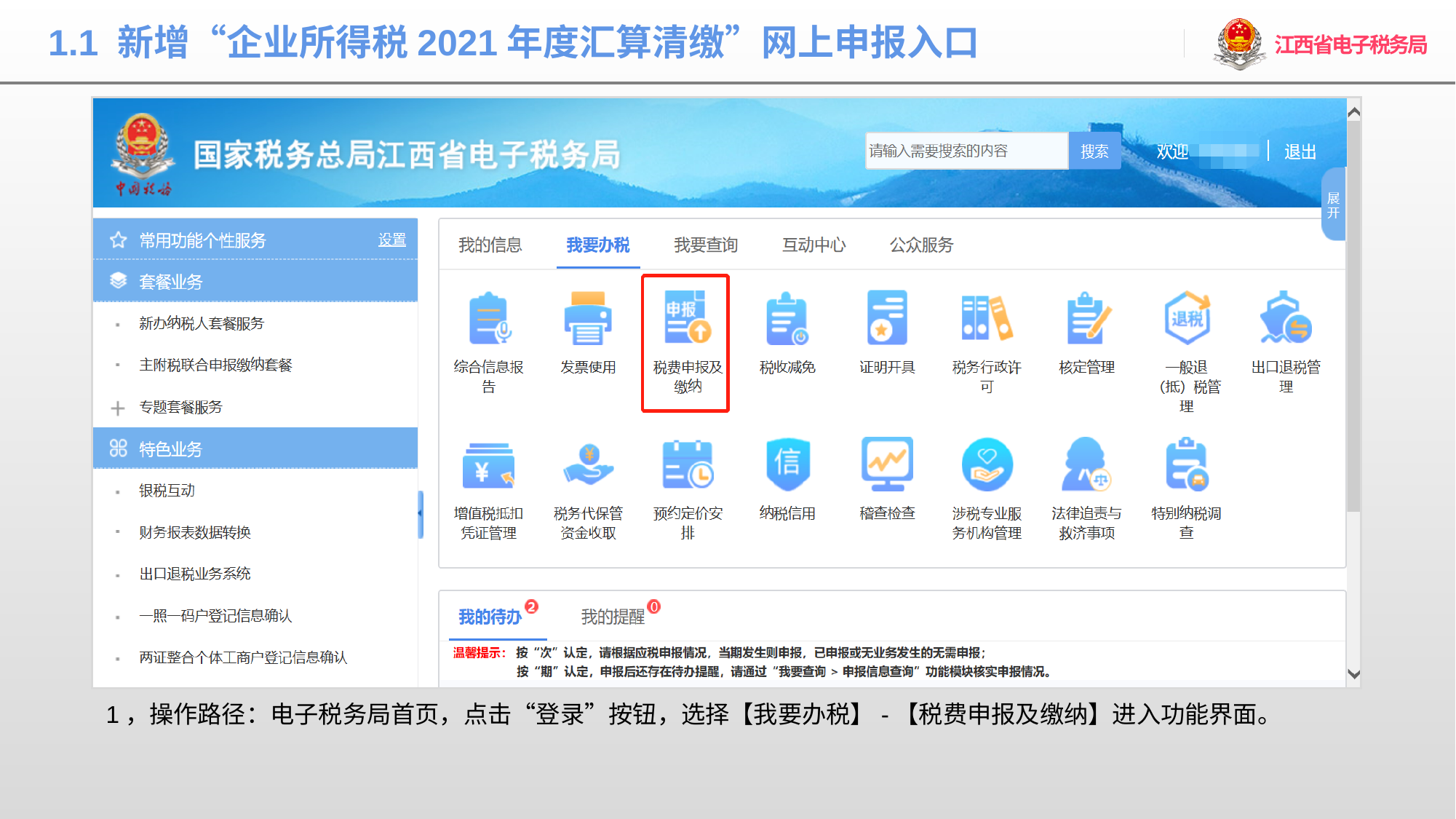

1.1 新增“企业所得税2021年度汇算清缴”网上申报入口

1，操作路径：电子税务局首页，点击“登录”按钮，选择【我要办税】-【税费申报及缴纳】进入功能界面。